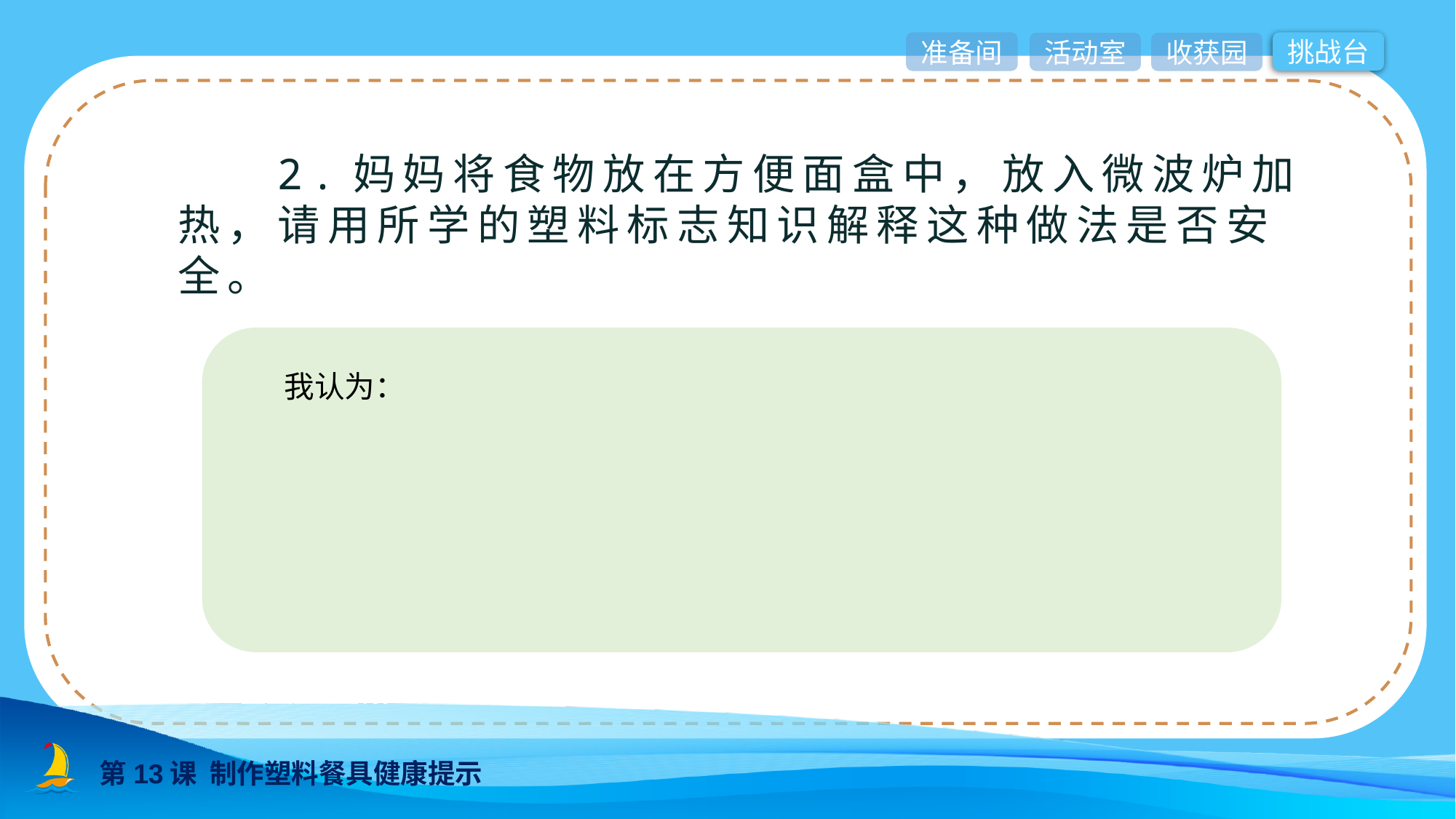

2.妈妈将食物放在方便面盒中，放入微波炉加热，请用所学的塑料标志知识解释这种做法是否安全。

我认为：